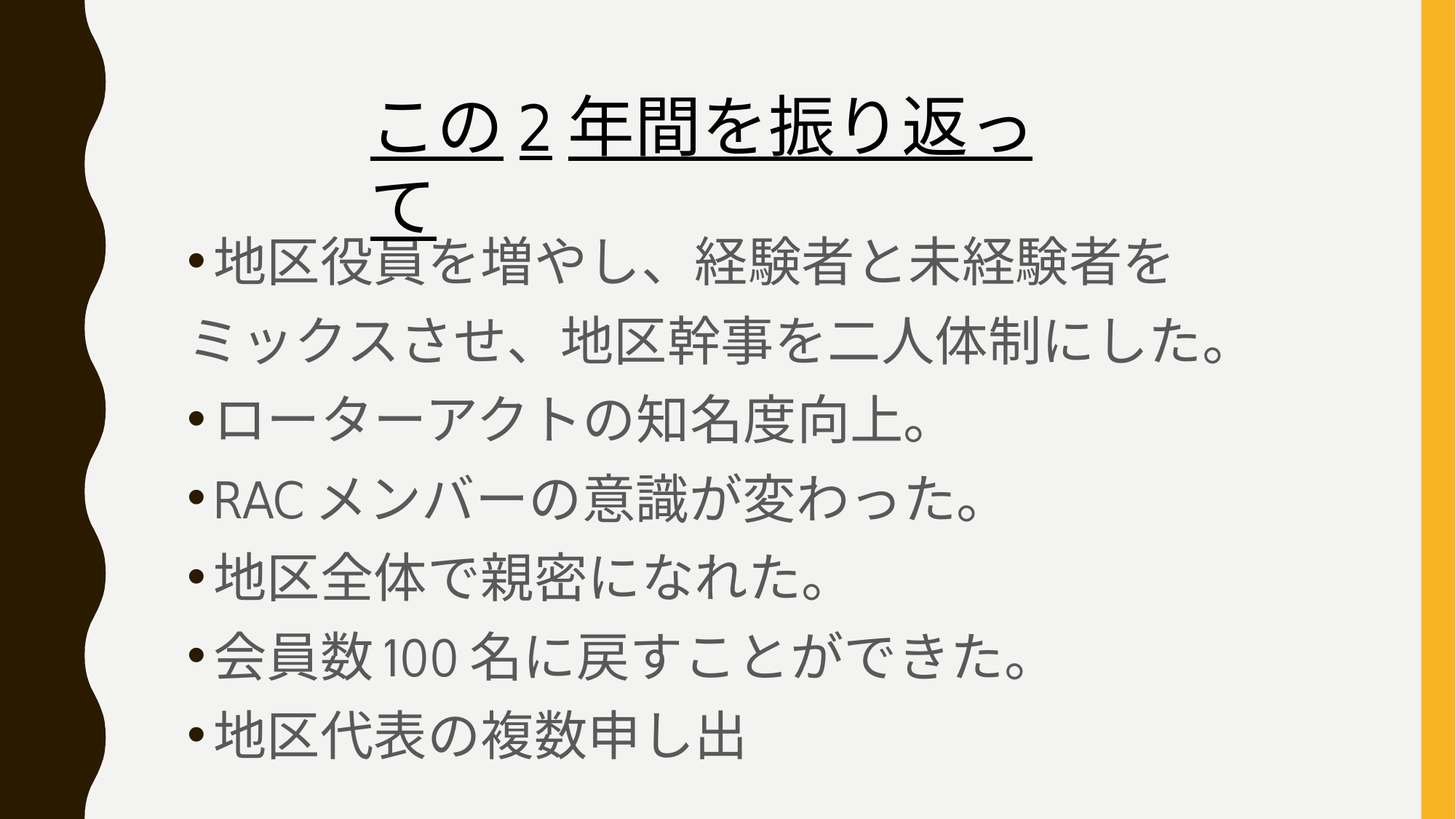

この2年間を振り返って
地区役員を増やし、経験者と未経験者を
ミックスさせ、地区幹事を二人体制にした。
ローターアクトの知名度向上。
RACメンバーの意識が変わった。
地区全体で親密になれた。
会員数100名に戻すことができた。
地区代表の複数申し出